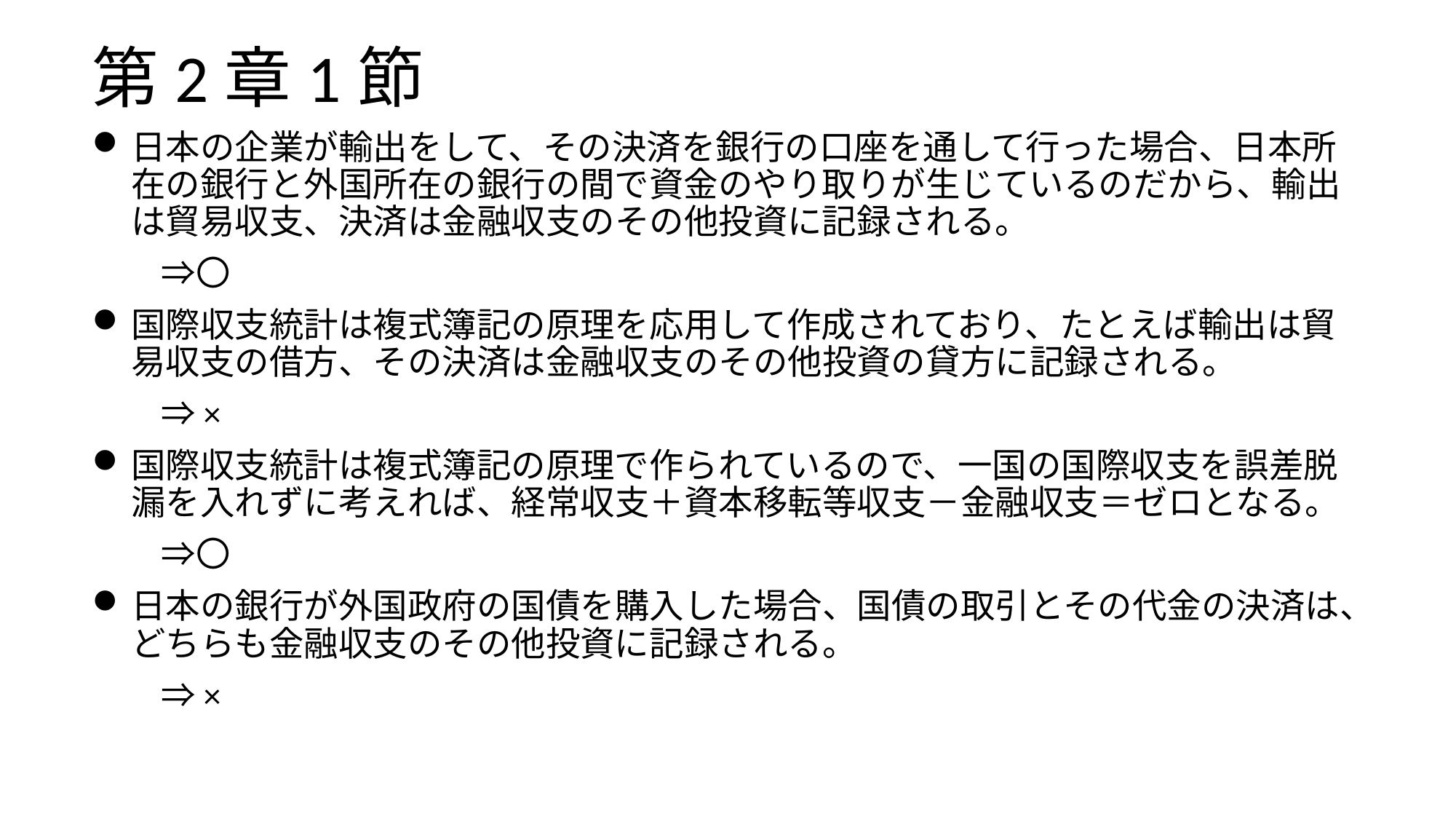

# 第2章1節
日本の企業が輸出をして、その決済を銀行の口座を通して行った場合、日本所在の銀行と外国所在の銀行の間で資金のやり取りが生じているのだから、輸出は貿易収支、決済は金融収支のその他投資に記録される。
　　⇒〇
国際収支統計は複式簿記の原理を応用して作成されており、たとえば輸出は貿易収支の借方、その決済は金融収支のその他投資の貸方に記録される。
　　⇒×
国際収支統計は複式簿記の原理で作られているので、一国の国際収支を誤差脱漏を入れずに考えれば、経常収支＋資本移転等収支－金融収支＝ゼロとなる。
　　⇒〇
日本の銀行が外国政府の国債を購入した場合、国債の取引とその代金の決済は、どちらも金融収支のその他投資に記録される。
　　⇒×